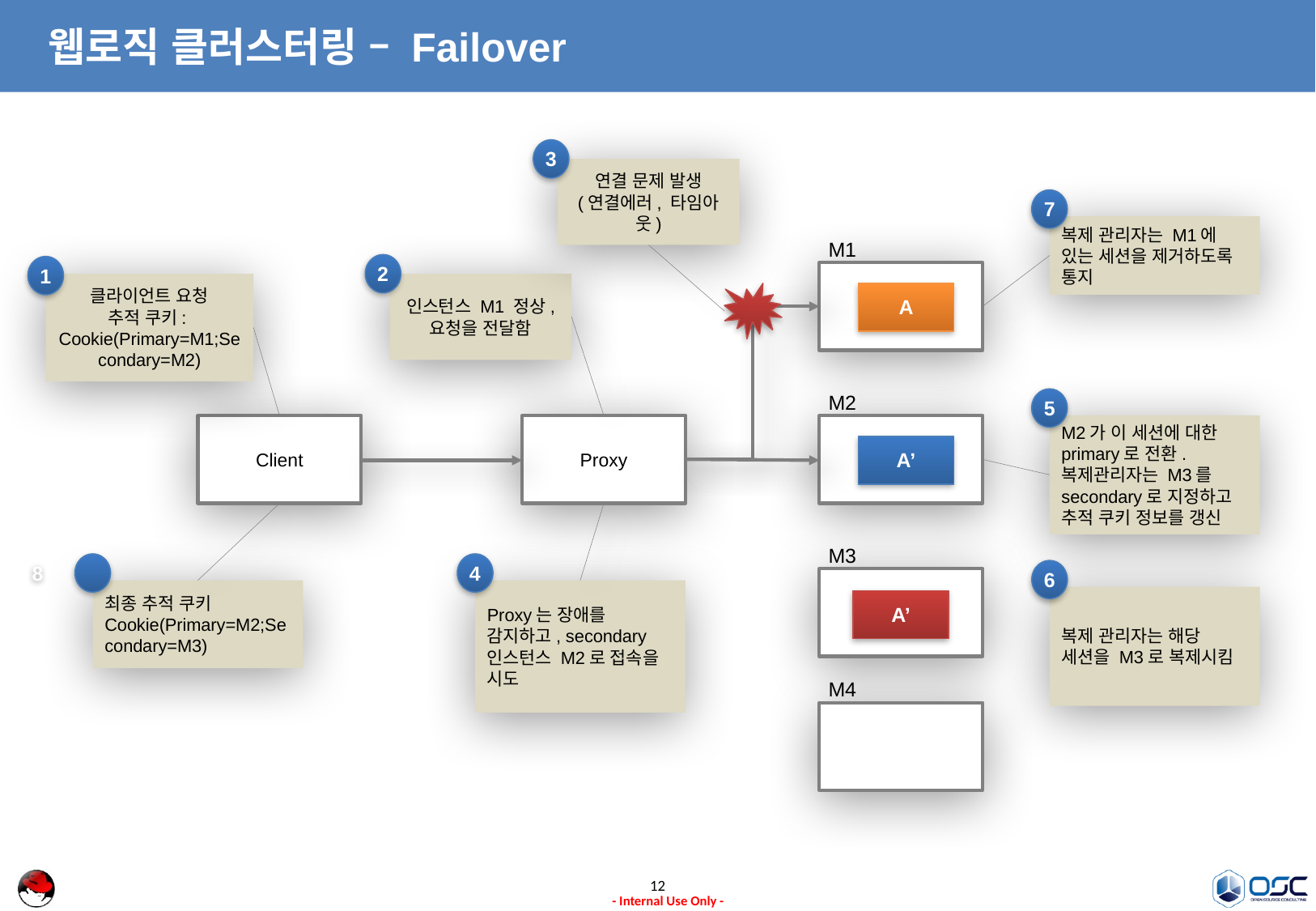

# 웹로직 클러스터링 – Failover
3
연결 문제 발생
(연결에러, 타임아웃)
7
복제 관리자는 M1에 있는 세션을 제거하도록 통지
M1

2
1
클라이언트 요청
추적 쿠키:
Cookie(Primary=M1;Secondary=M2)
인스턴스 M1 정상,
요청을 전달함

A
M2

5
M2가 이 세션에 대한 primary로 전환. 복제관리자는 M3를 secondary로 지정하고 추적 쿠키 정보를 갱신
Client
Proxy
A’

M3

8
4
6
최종 추적 쿠키
Cookie(Primary=M2;Secondary=M3)
Proxy는 장애를 감지하고, secondary 인스턴스 M2로 접속을 시도
복제 관리자는 해당 세션을 M3로 복제시킴
A’
M4